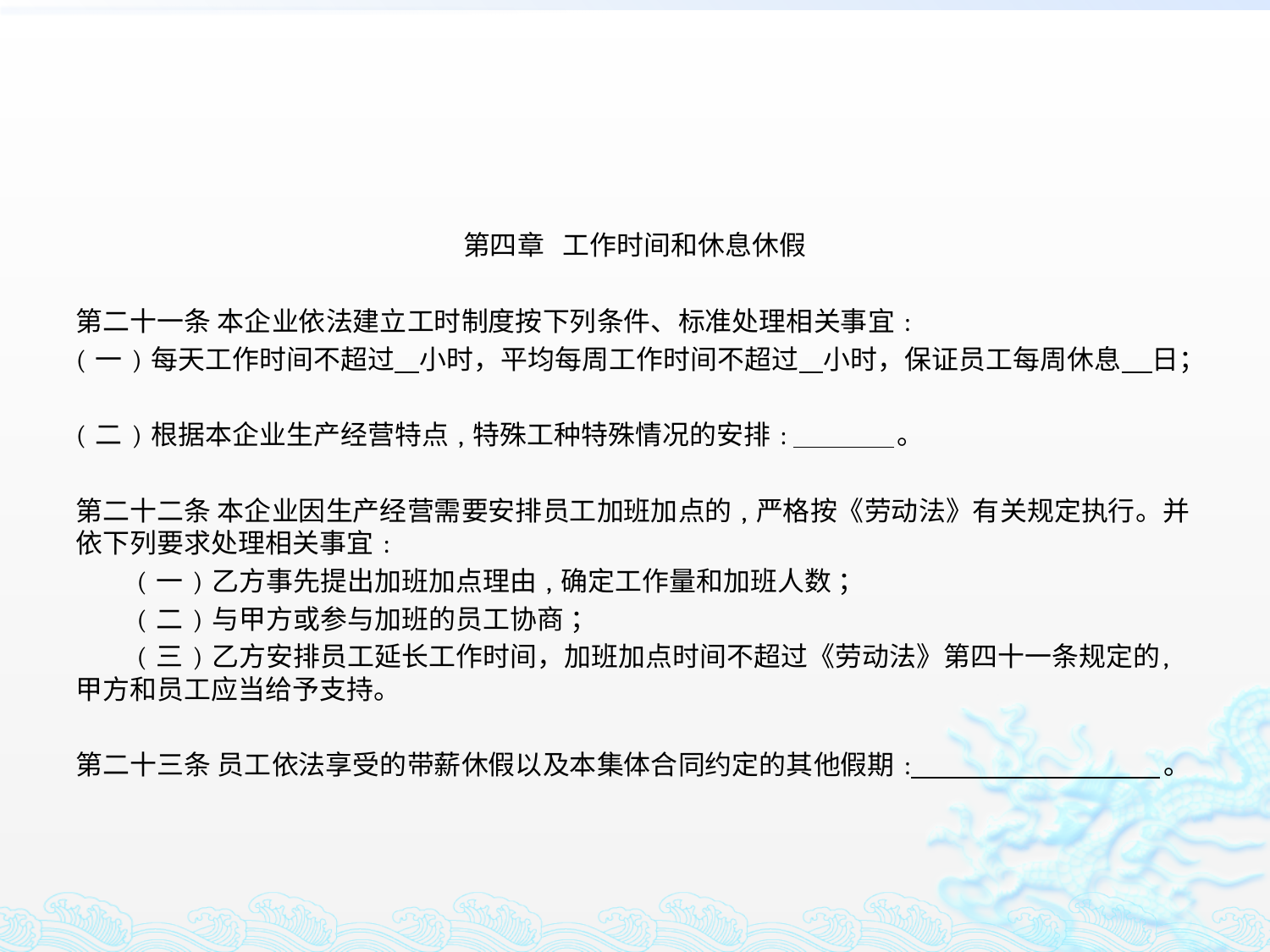

#
第四章   工作时间和休息休假

第二十一条 本企业依法建立工时制度按下列条件、标准处理相关事宜 :
( 一 ) 每天工作时间不超过    小时，平均每周工作时间不超过    小时，保证员工每周休息     日；

( 二 ) 根据本企业生产经营特点 , 特殊工种特殊情况的安排 :                  。

第二十二条 本企业因生产经营需要安排员工加班加点的 , 严格按《劳动法》有关规定执行。并依下列要求处理相关事宜 :
	( 一 ) 乙方事先提出加班加点理由 , 确定工作量和加班人数 ；
	( 二 ) 与甲方或参与加班的员工协商 ；
	( 三 ) 乙方安排员工延长工作时间，加班加点时间不超过《劳动法》第四十一条规定的, 甲方和员工应当给予支持。

第二十三条 员工依法享受的带薪休假以及本集体合同约定的其他假期 :                                          。